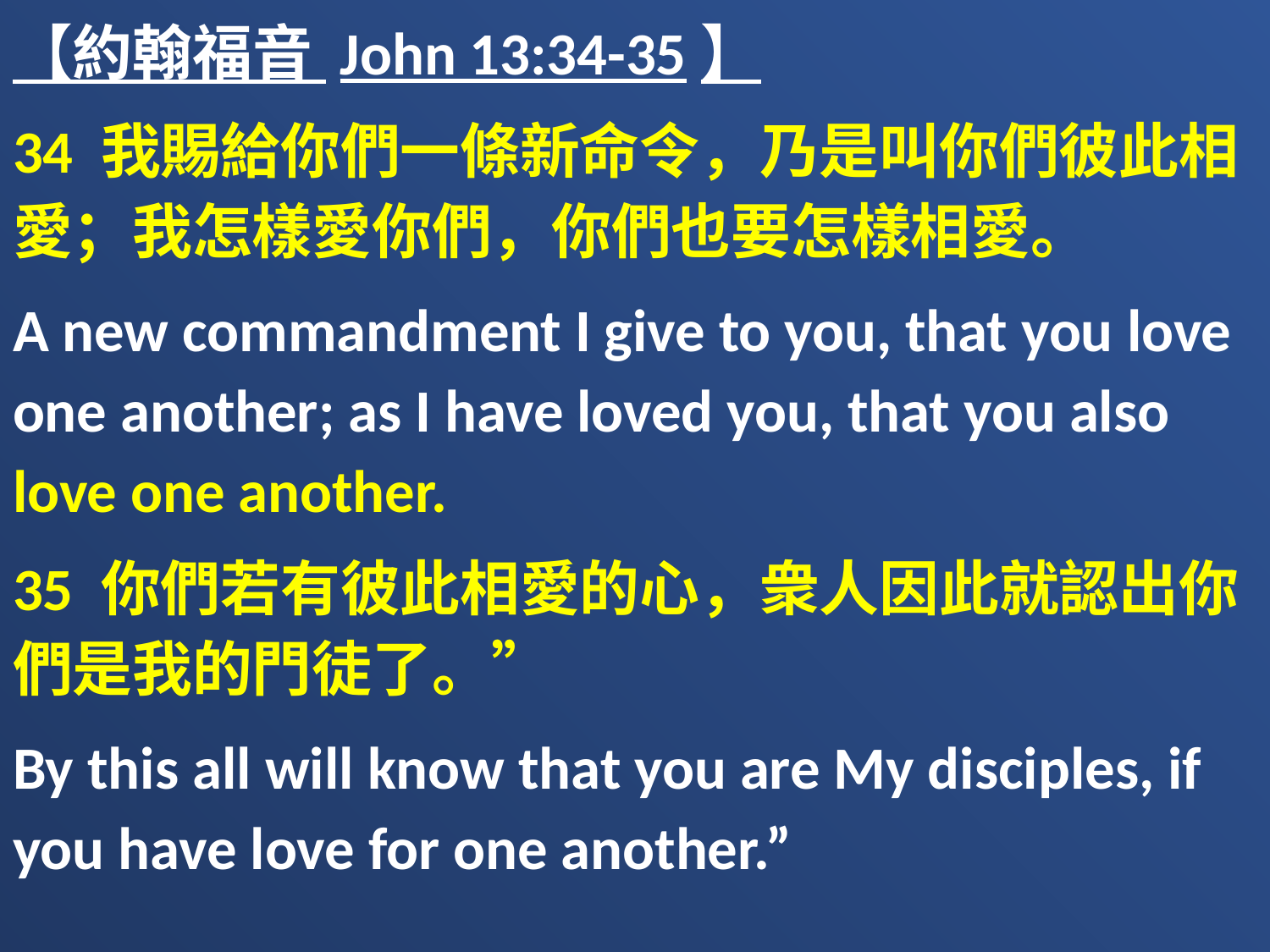

【約翰福音 John 13:34-35】
34 我賜給你們一條新命令，乃是叫你們彼此相愛；我怎樣愛你們，你們也要怎樣相愛。
A new commandment I give to you, that you love one another; as I have loved you, that you also love one another.
35 你們若有彼此相愛的心，衆人因此就認出你們是我的門徒了。”
By this all will know that you are My disciples, if you have love for one another.”